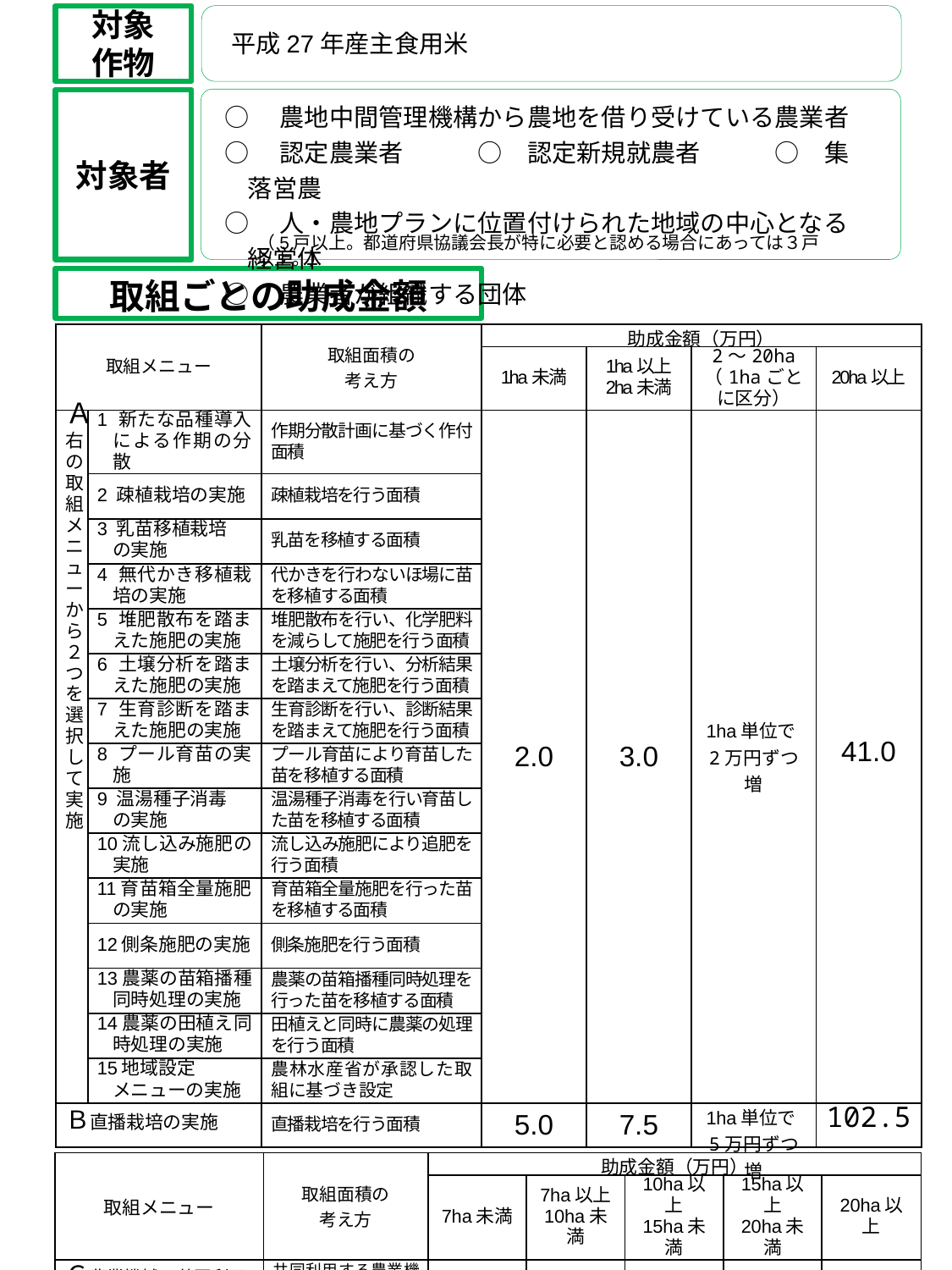

対象
作物

平成27年産主食用米

対象者
○　農地中間管理機構から農地を借り受けている農業者
○　認定農業者　　　○　認定新規就農者　　　○　集落営農
○　人・農地プランに位置付けられた地域の中心となる経営体
○　農業者が組織する団体
（5戸以上。都道府県協議会長が特に必要と認める場合にあっては３戸以上。）
取組ごとの助成金額
| 取組メニュー |  | 取組面積の 考え方 | 助成金額（万円） |  |  |  |
| --- | --- | --- | --- | --- | --- | --- |
|  |  |  | 1ha未満 | 1ha以上 2ha未満 | 2～20ha （1haごとに区分） | 20ha以上 |
| Ａ右の取組メニューから２つを選択して実施 | 1 新たな品種導入による作期の分散 | 作期分散計画に基づく作付面積 | 2.0 | 3.0 | 1ha単位で2万円ずつ増 | 41.0 |
|  | 2 疎植栽培の実施 | 疎植栽培を行う面積 |  |  |  |  |
|  | 3 乳苗移植栽培 の実施 | 乳苗を移植する面積 |  |  |  |  |
|  | 4 無代かき移植栽培の実施 | 代かきを行わないほ場に苗を移植する面積 |  |  |  |  |
|  | 5 堆肥散布を踏まえた施肥の実施 | 堆肥散布を行い、化学肥料を減らして施肥を行う面積 |  |  |  |  |
|  | 6 土壌分析を踏まえた施肥の実施 | 土壌分析を行い、分析結果を踏まえて施肥を行う面積 |  |  |  |  |
|  | 7 生育診断を踏まえた施肥の実施 | 生育診断を行い、診断結果を踏まえて施肥を行う面積 |  |  |  |  |
|  | 8 プール育苗の実施 | プール育苗により育苗した苗を移植する面積 |  |  |  |  |
|  | 9 温湯種子消毒 の実施 | 温湯種子消毒を行い育苗した苗を移植する面積 |  |  |  |  |
|  | 10流し込み施肥の実施 | 流し込み施肥により追肥を行う面積 |  |  |  |  |
|  | 11育苗箱全量施肥の実施 | 育苗箱全量施肥を行った苗を移植する面積 |  |  |  |  |
|  | 12側条施肥の実施 | 側条施肥を行う面積 |  |  |  |  |
|  | 13農薬の苗箱播種同時処理の実施 | 農薬の苗箱播種同時処理を行った苗を移植する面積 |  |  |  |  |
|  | 14農薬の田植え同時処理の実施 | 田植えと同時に農薬の処理を行う面積 |  |  |  |  |
|  | 15地域設定 メニューの実施 | 農林水産省が承認した取組に基づき設定 |  |  |  |  |
| Ｂ直播栽培の実施 |  | 直播栽培を行う面積 | 5.0 | 7.5 | 1ha単位で5万円ずつ増 | 102.5 |
| 取組メニュー | 取組面積の 考え方 | 助成金額（万円） |  |  |  |  |
| --- | --- | --- | --- | --- | --- | --- |
|  |  | 7ha未満 | 7ha以上 10ha未満 | 10ha以上 15ha未満 | 15ha以上 20ha未満 | 20ha以上 |
| Ｃ農業機械の共同利用 | 共同利用する農業機械の利用面積 | 25 | 42.5 | 62.5 | 87.5 | 125 |